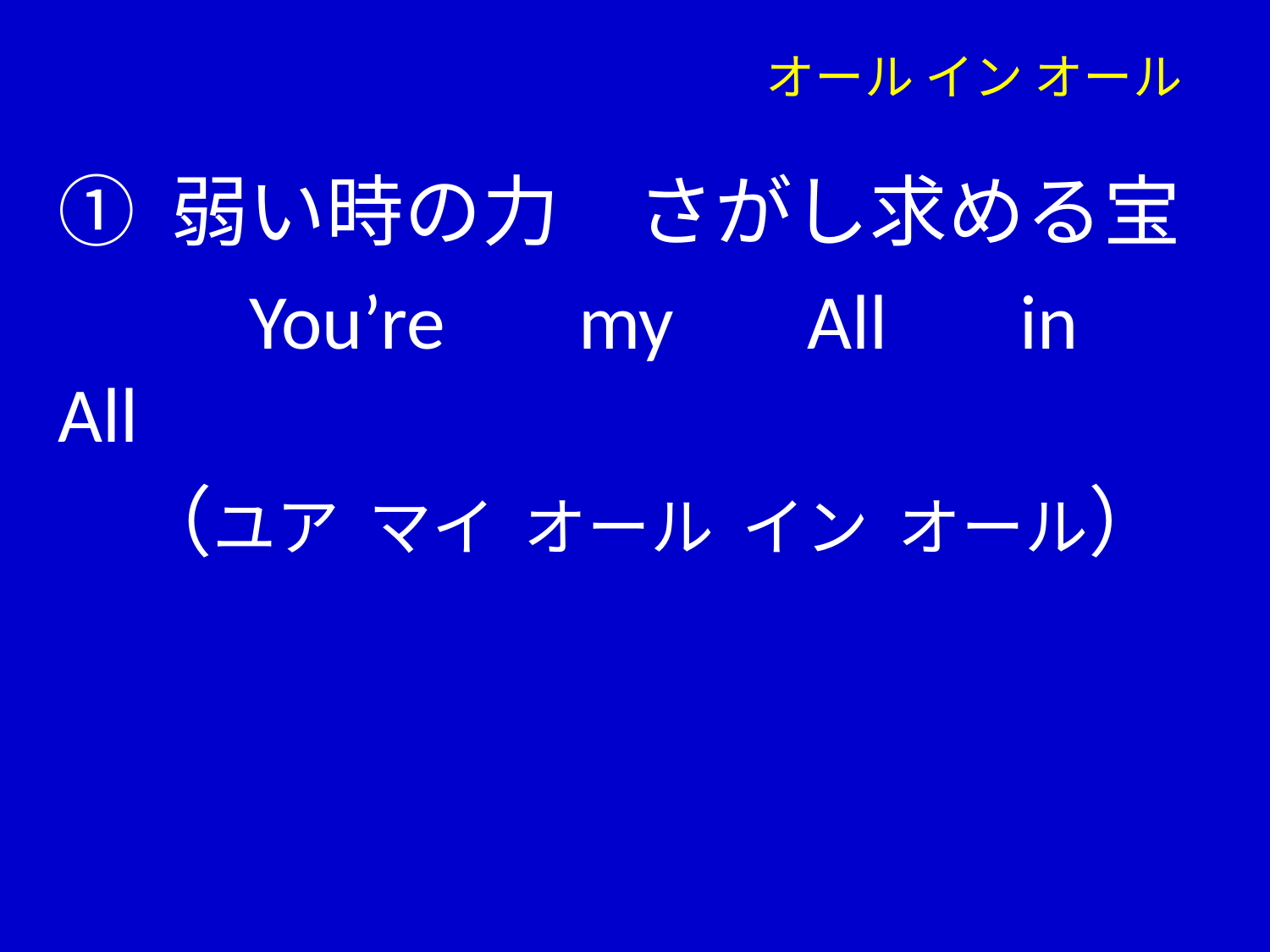

# オール イン オール
① 弱い時の力　さがし求める宝
　　You’re　my　All　in　All
　（ユア  マイ  オール  イン  オール）